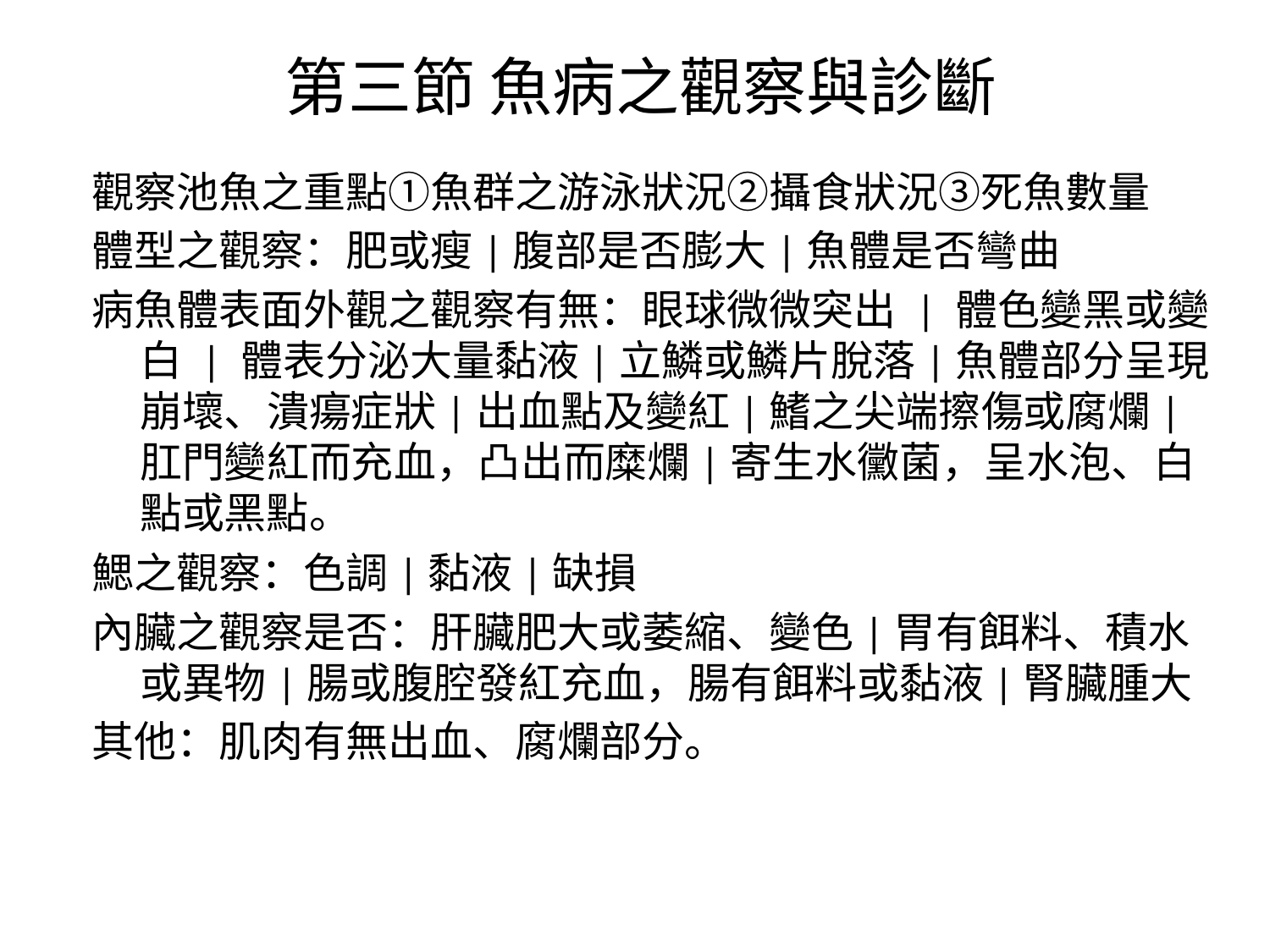

# 第三節 魚病之觀察與診斷
觀察池魚之重點①魚群之游泳狀況②攝食狀況③死魚數量
體型之觀察：肥或瘦|腹部是否膨大|魚體是否彎曲
病魚體表面外觀之觀察有無：眼球微微突出 | 體色變黑或變白 | 體表分泌大量黏液|立鱗或鱗片脫落|魚體部分呈現崩壞、潰瘍症狀|出血點及變紅|鰭之尖端擦傷或腐爛|肛門變紅而充血，凸出而糜爛|寄生水黴菌，呈水泡、白點或黑點。
鰓之觀察：色調|黏液|缺損
內臟之觀察是否：肝臟肥大或萎縮、變色|胃有餌料、積水或異物|腸或腹腔發紅充血，腸有餌料或黏液|腎臟腫大
其他：肌肉有無出血、腐爛部分。